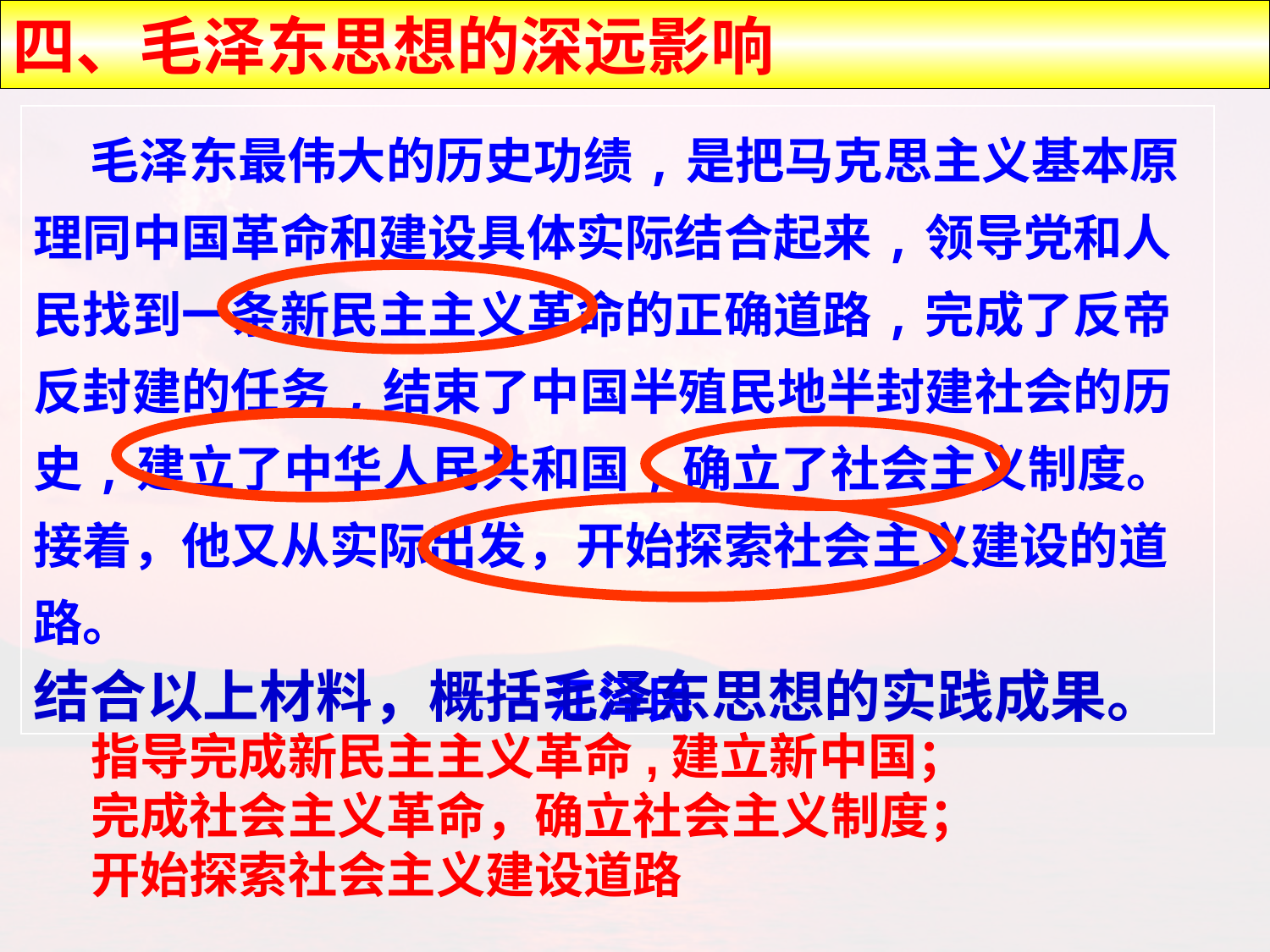

四、毛泽东思想的深远影响
    毛泽东最伟大的历史功绩,是把马克思主义基本原理同中国革命和建设具体实际结合起来,领导党和人民找到一条新民主主义革命的正确道路,完成了反帝反封建的任务,结束了中国半殖民地半封建社会的历史,建立了中华人民共和国,确立了社会主义制度。接着，他又从实际出发，开始探索社会主义建设的道路。
                                    ——江泽民

结合以上材料，概括毛泽东思想的实践成果。
指导完成新民主主义革命,建立新中国；            完成社会主义革命，确立社会主义制度；           开始探索社会主义建设道路